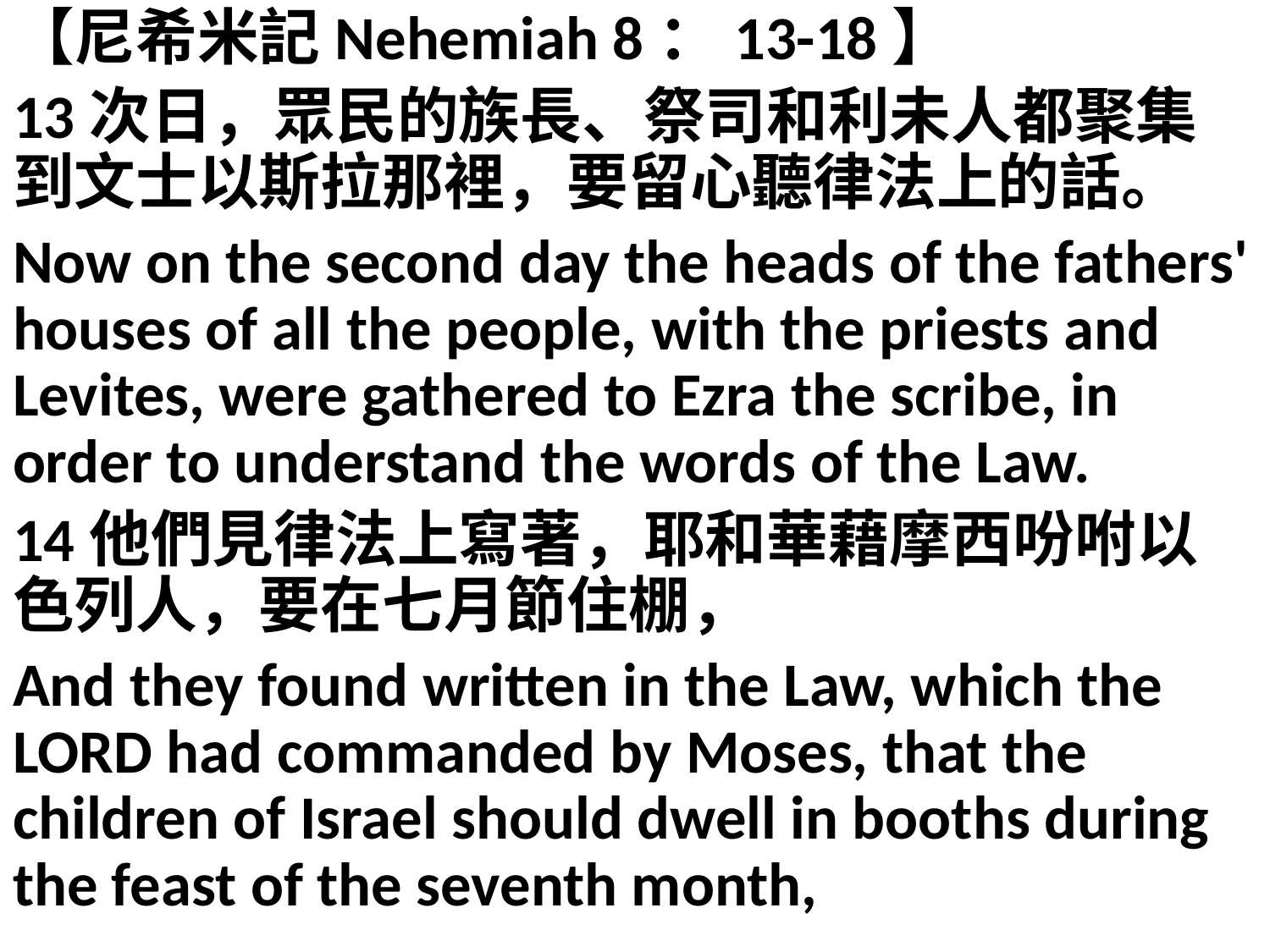

【尼希米記Nehemiah 8：13-18】
13次日，眾民的族長、祭司和利未人都聚集到文士以斯拉那裡，要留心聽律法上的話。
Now on the second day the heads of the fathers' houses of all the people, with the priests and Levites, were gathered to Ezra the scribe, in order to understand the words of the Law.
14他們見律法上寫著，耶和華藉摩西吩咐以色列人，要在七月節住棚，
And they found written in the Law, which the LORD had commanded by Moses, that the children of Israel should dwell in booths during the feast of the seventh month,